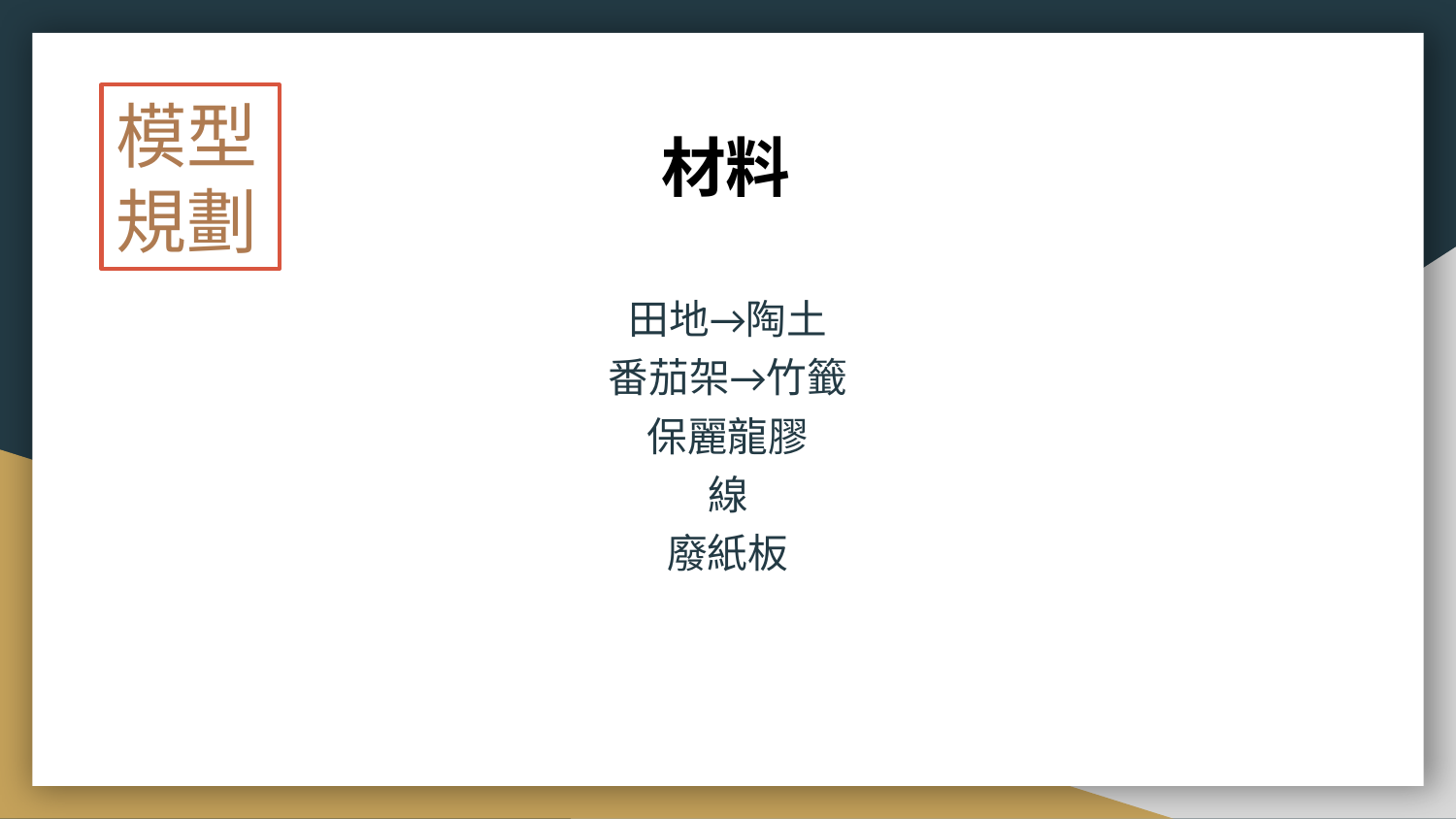

模型規劃
材料
田地→陶土
番茄架→竹籤
保麗龍膠
線
廢紙板